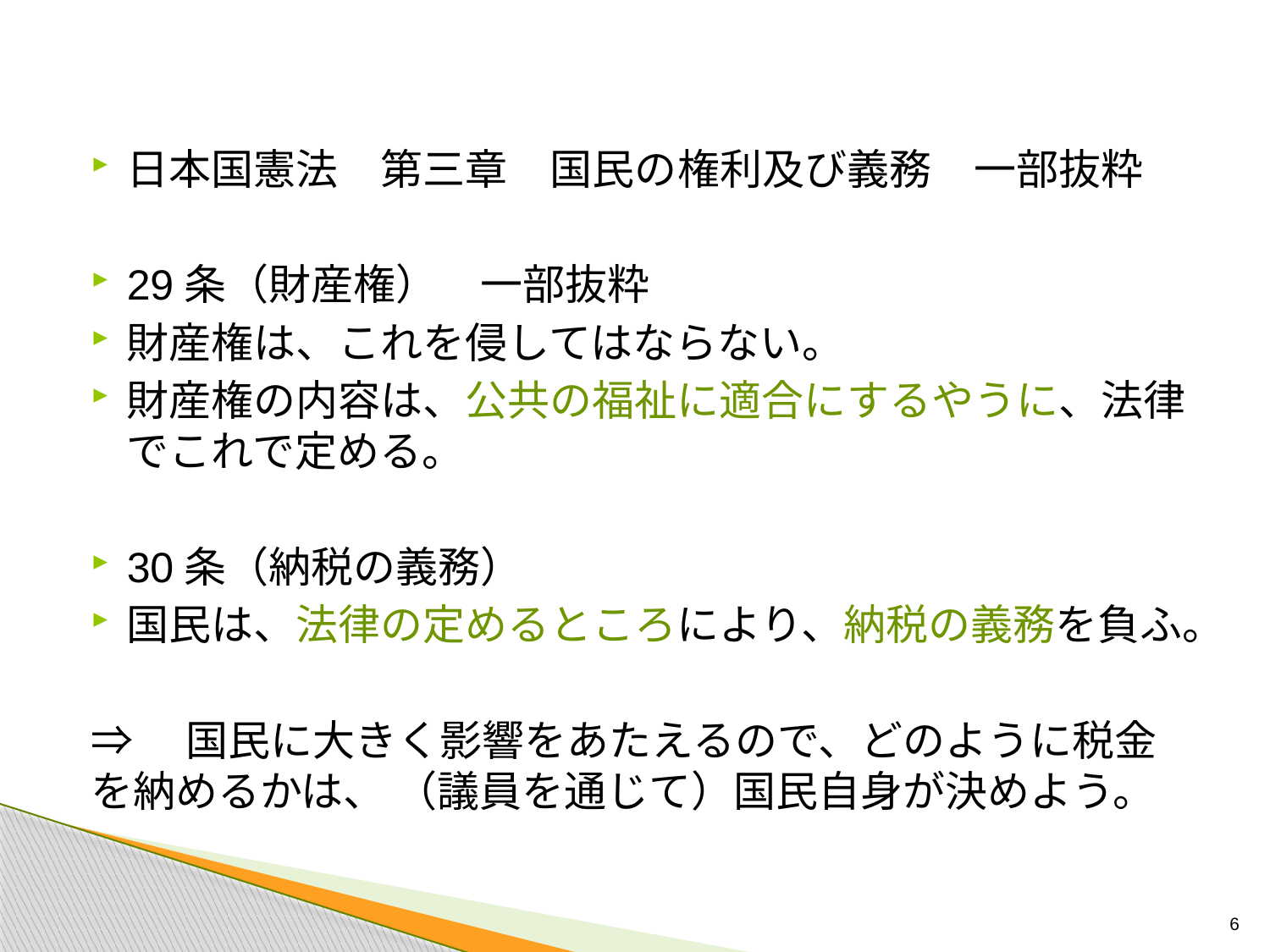

日本国憲法　第三章　国民の権利及び義務　一部抜粋

29条（財産権）　一部抜粋
財産権は、これを侵してはならない。
財産権の内容は、公共の福祉に適合にするやうに、法律でこれで定める。

30条（納税の義務）
国民は、法律の定めるところにより、納税の義務を負ふ。

⇒　国民に大きく影響をあたえるので、どのように税金を納めるかは、 （議員を通じて）国民自身が決めよう。
6